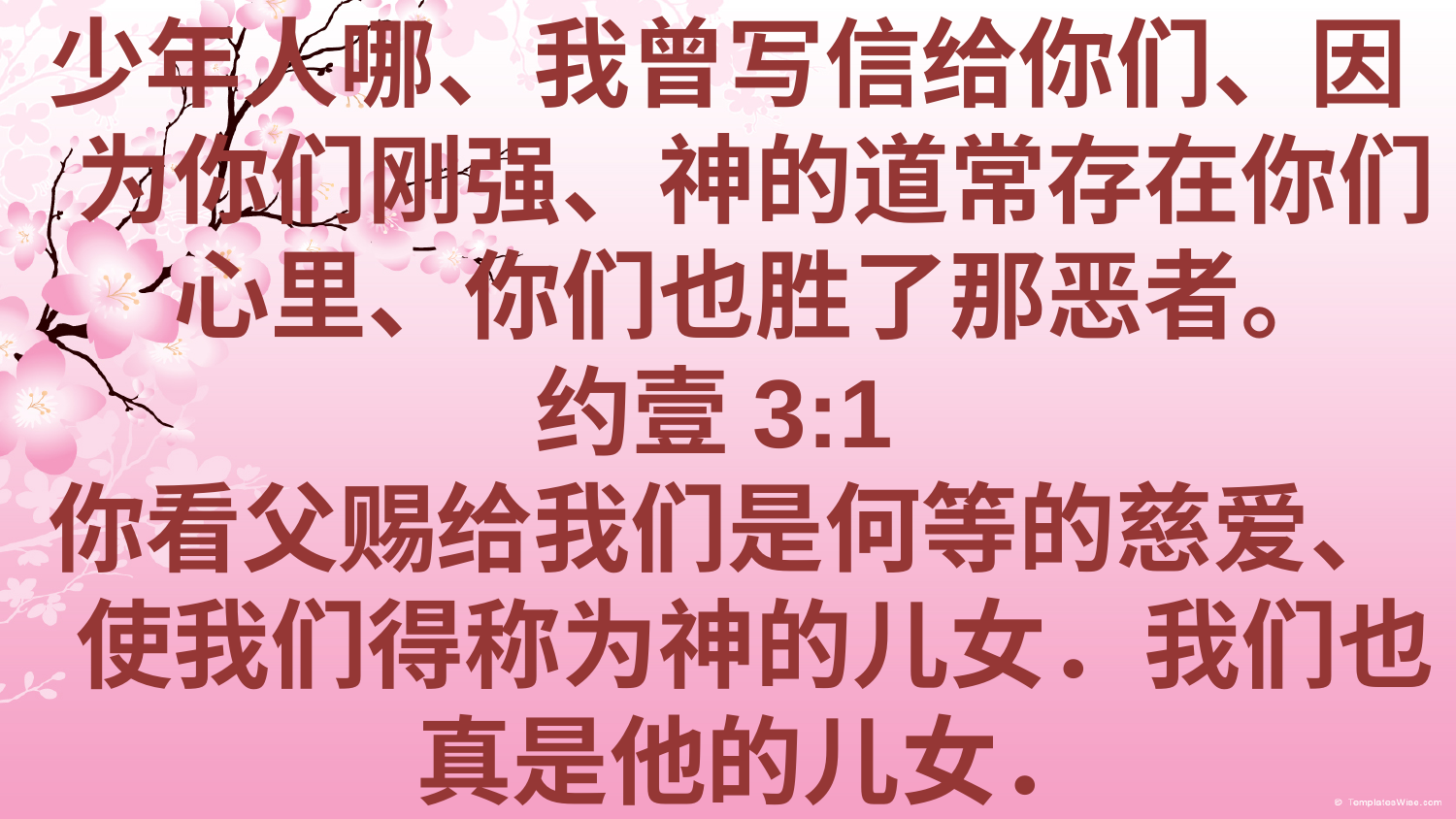

少年人哪、我曾写信给你们、因为你们刚强、神的道常存在你们心里、你们也胜了那恶者。
约壹3:1
你看父赐给我们是何等的慈爱、使我们得称为神的儿女．我们也真是他的儿女．